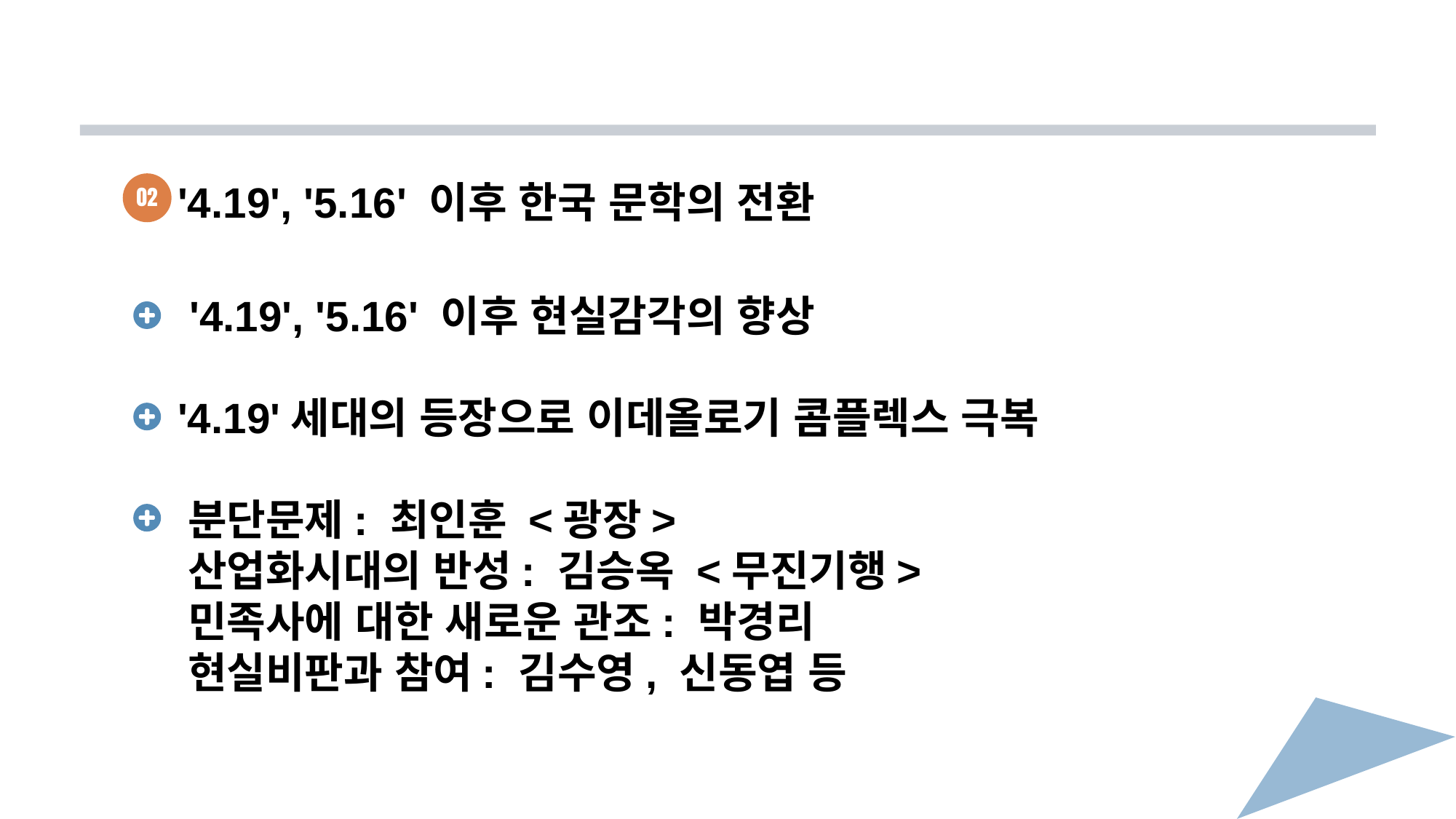

'4.19', '5.16' 이후 한국 문학의 전환

      '4.19', '5.16' 이후 현실감각의 향상

     '4.19'세대의 등장으로 이데올로기 콤플렉스 극복

     분단문제: 최인훈 <광장>
     산업화시대의 반성: 김승옥 <무진기행>
     민족사에 대한 새로운 관조: 박경리
     현실비판과 참여: 김수영, 신동엽 등
02

11